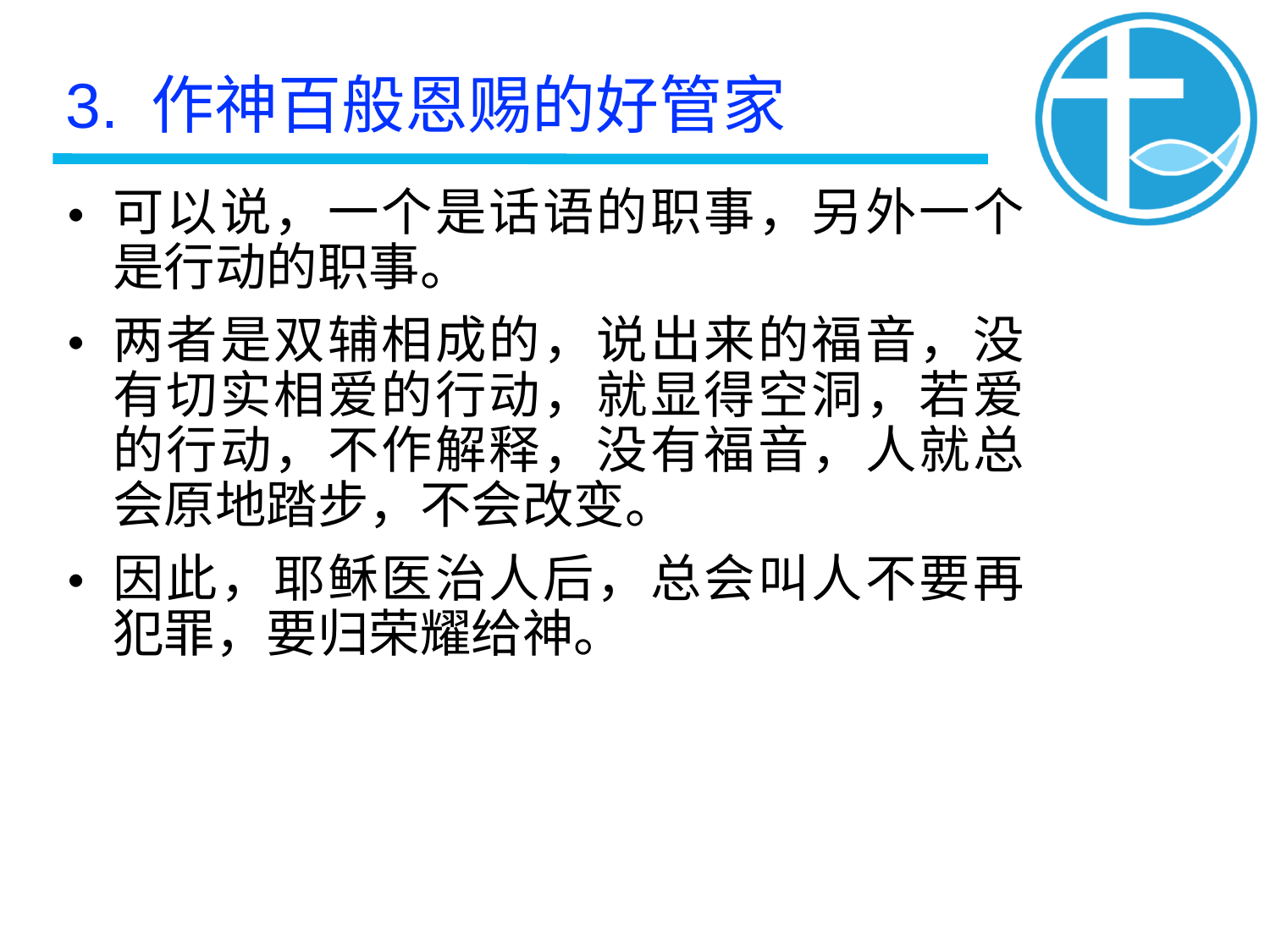

3. 作神百般恩赐的好管家
可以说，一个是话语的职事，另外一个是行动的职事。
两者是双辅相成的，说出来的福音，没有切实相爱的行动，就显得空洞，若爱的行动，不作解释，没有福音，人就总会原地踏步，不会改变。
因此，耶稣医治人后，总会叫人不要再犯罪，要归荣耀给神。